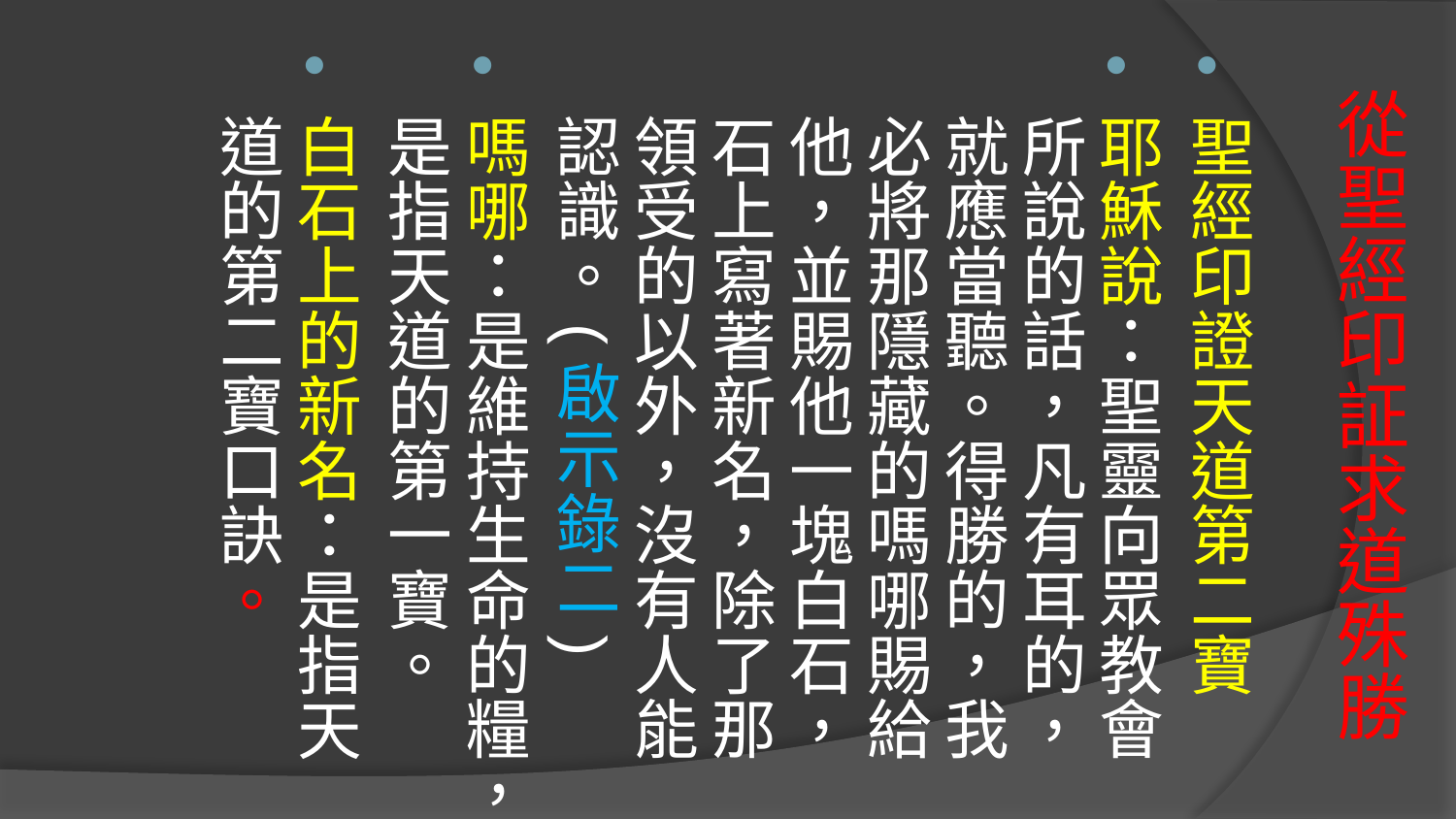

聖經印證天道第二寶
耶穌說：聖靈向眾教會所說的話，凡有耳的，就應當聽。得勝的，我必將那隱藏的嗎哪賜給他，並賜他一塊白石，石上寫著新名，除了那領受的以外，沒有人能認識。(啟示錄二)
嗎哪：是維持生命的糧，是指天道的第一寶。
白石上的新名：是指天道的第二寶口訣。

# 從聖經印証求道殊勝